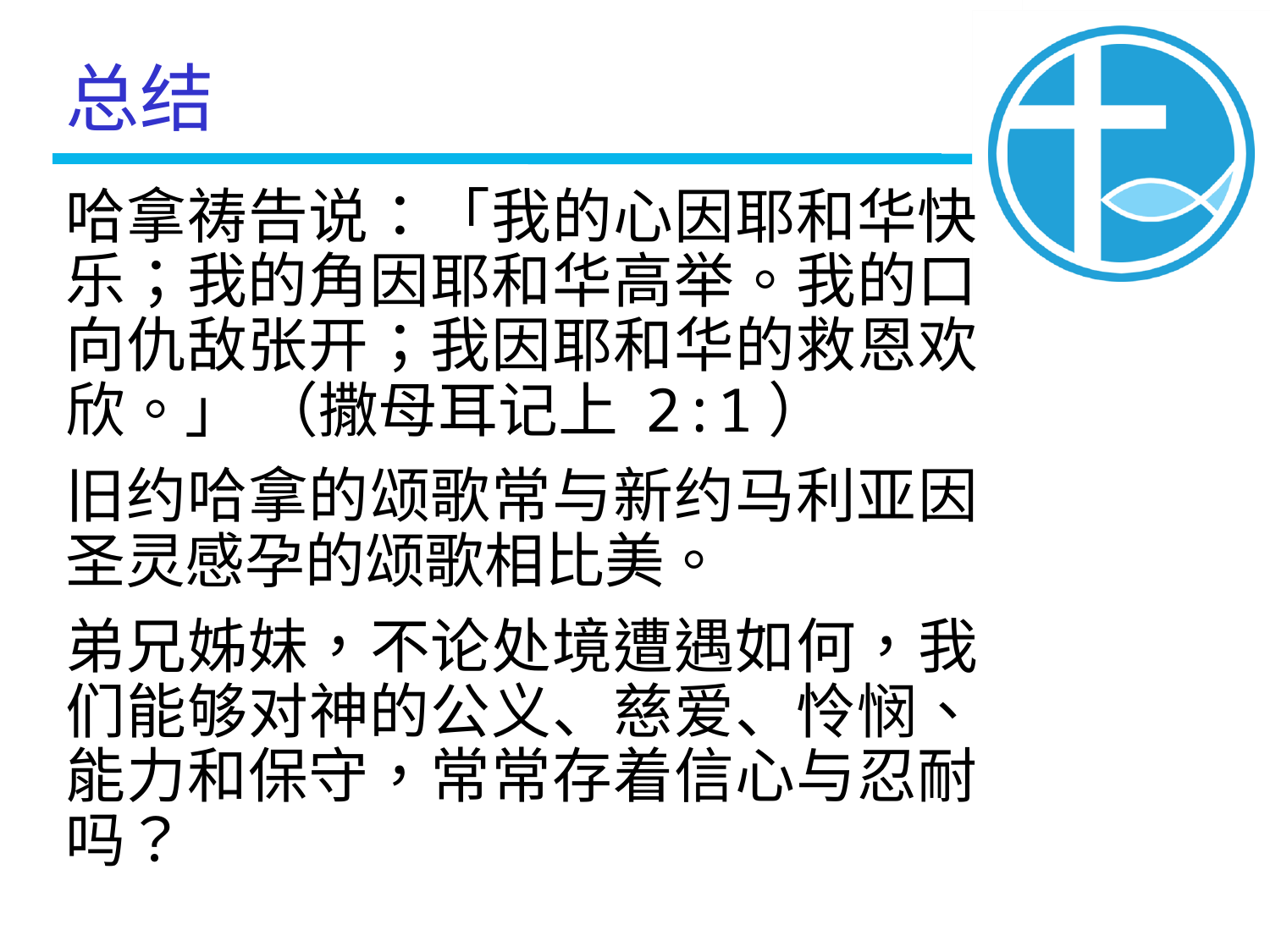

总结

哈拿祷告说：「我的心因耶和华快乐；我的角因耶和华高举。我的口向仇敌张开；我因耶和华的救恩欢欣。」 （撒母耳记上 2:1）
旧约哈拿的颂歌常与新约马利亚因圣灵感孕的颂歌相比美。
弟兄姊妹，不论处境遭遇如何，我们能够对神的公义、慈爱、怜悯、能力和保守，常常存着信心与忍耐吗？